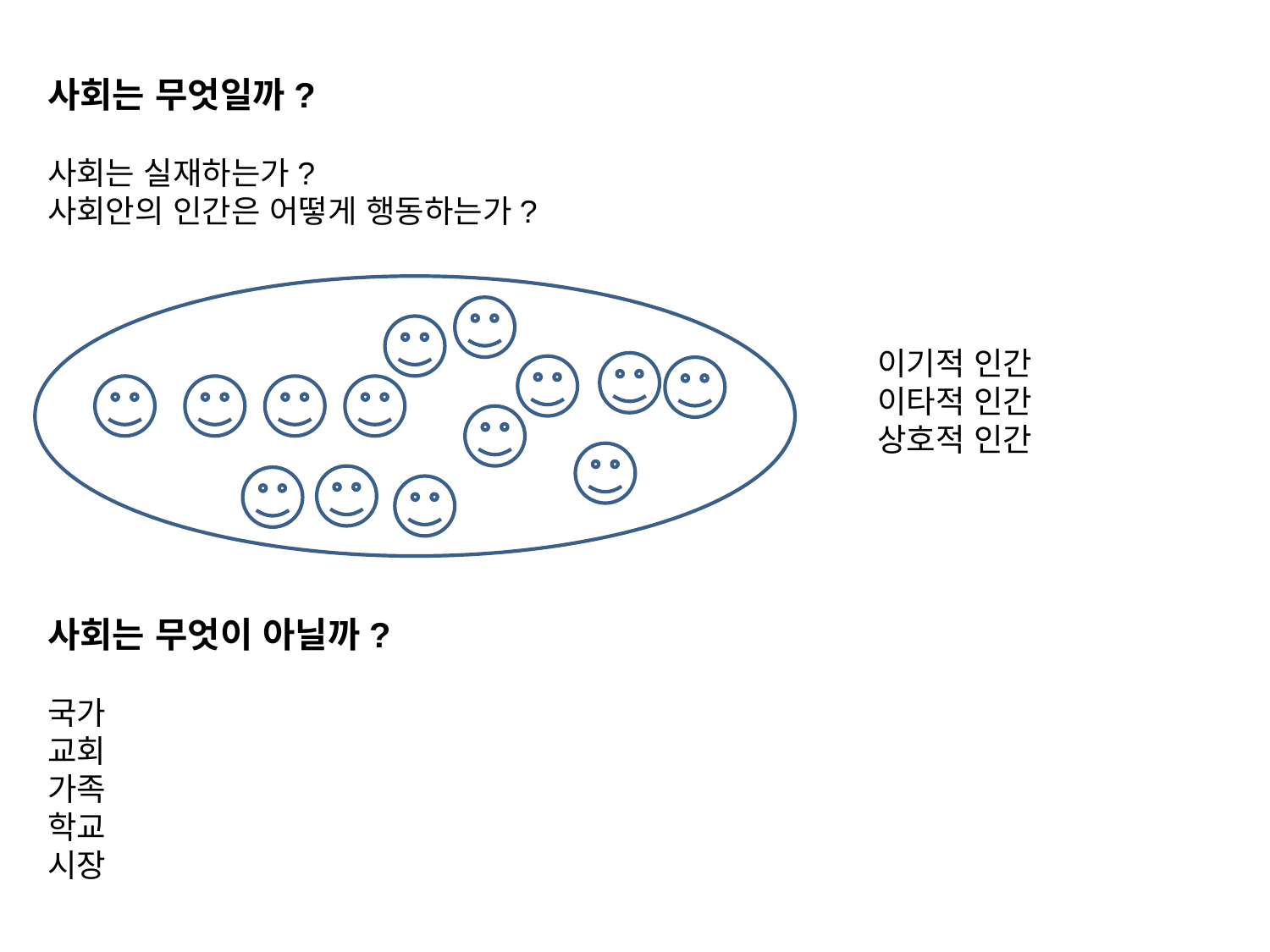

사회는 무엇일까?

사회는 실재하는가?
사회안의 인간은 어떻게 행동하는가?

이기적 인간
이타적 인간
상호적 인간
사회는 무엇이 아닐까?

국가
교회
가족
학교
시장